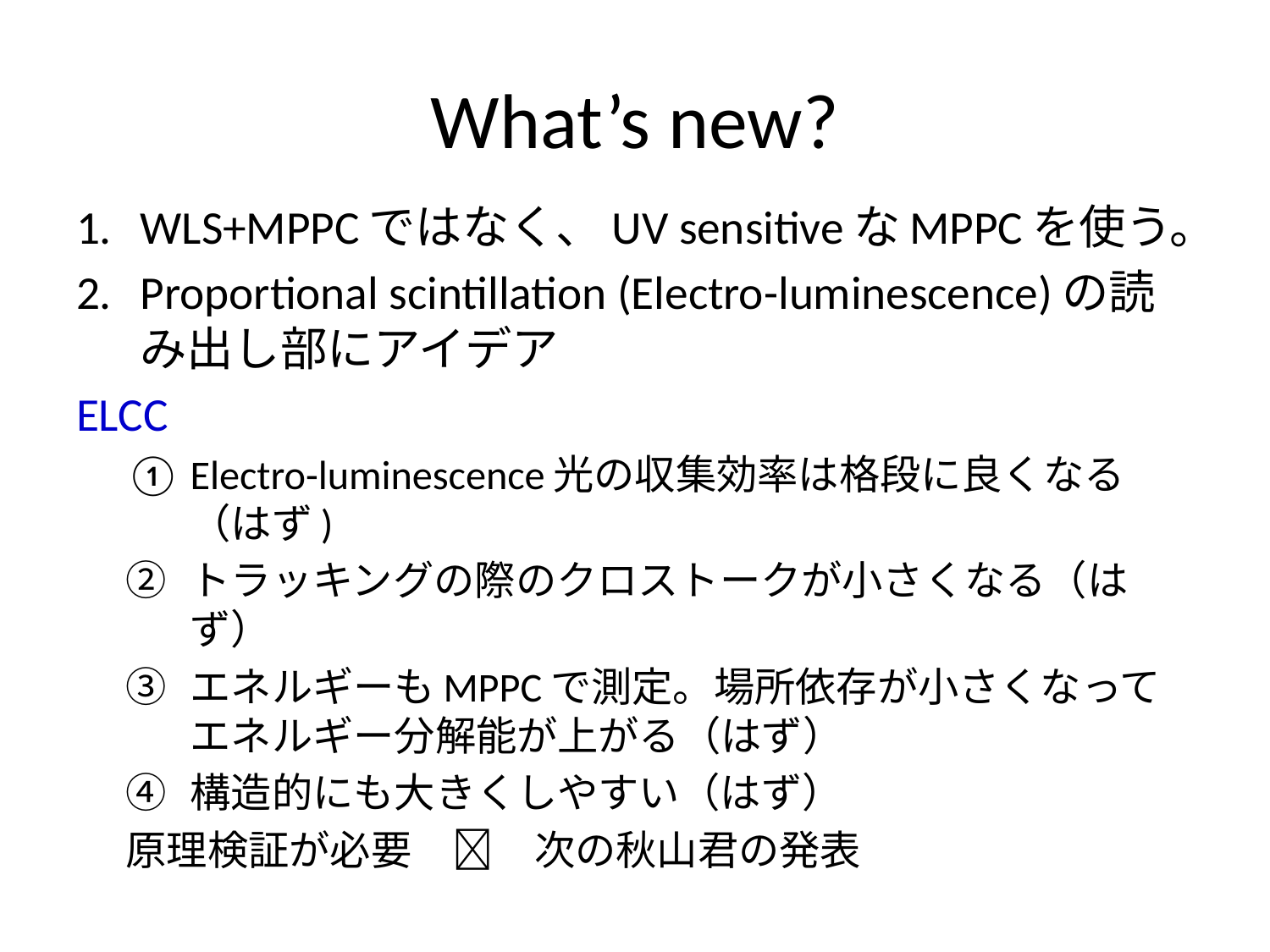

# What’s new?
WLS+MPPCではなく、UV sensitiveなMPPCを使う。
Proportional scintillation (Electro-luminescence)の読み出し部にアイデア
ELCC
Electro-luminescence光の収集効率は格段に良くなる（はず)
トラッキングの際のクロストークが小さくなる（はず）
エネルギーもMPPCで測定。場所依存が小さくなってエネルギー分解能が上がる（はず）
構造的にも大きくしやすい（はず）
原理検証が必要　→　次の秋山君の発表